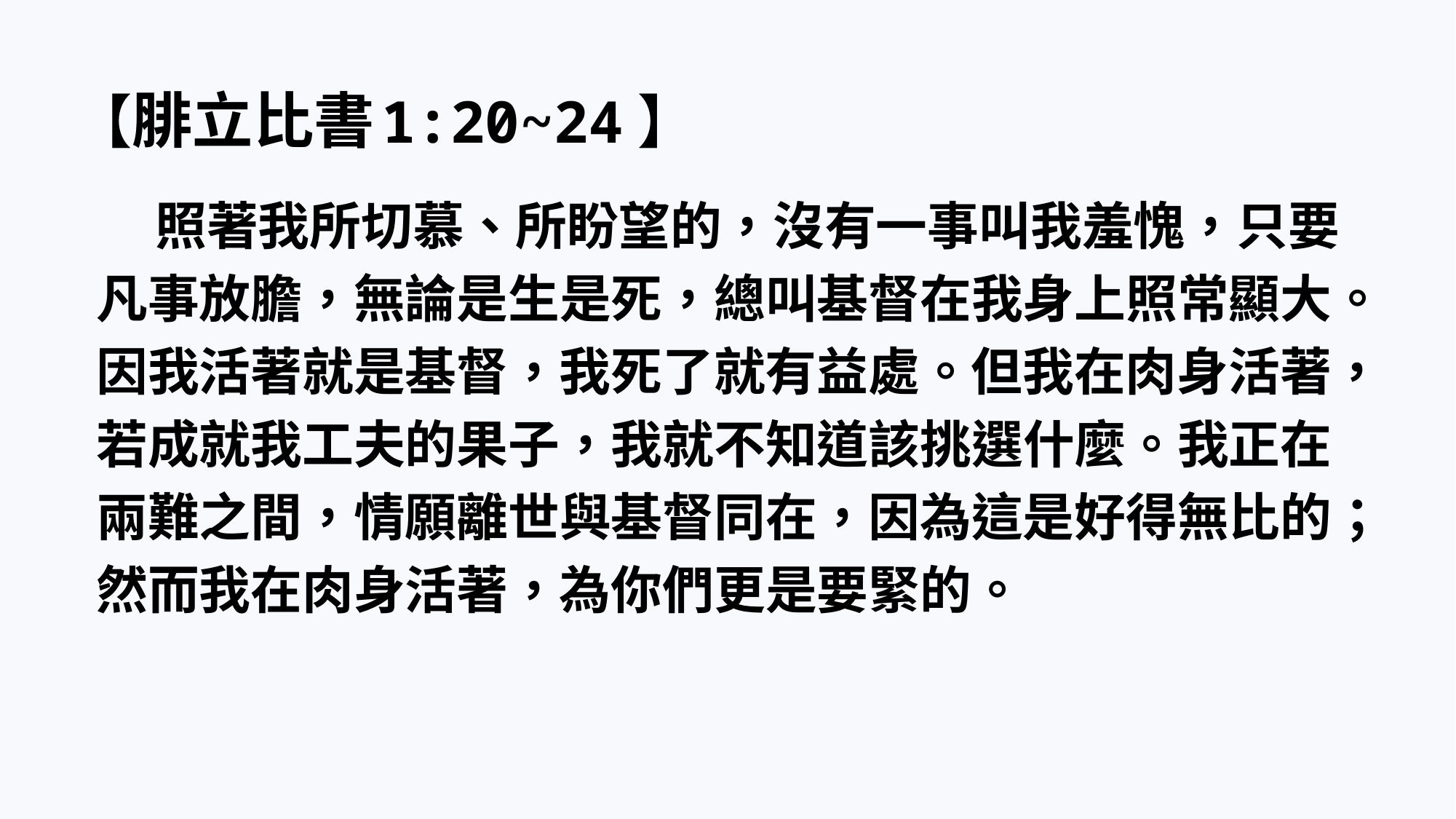

【腓立比書 1:20~24】
    照著我所切慕、所盼望的，沒有一事叫我羞愧，只要凡事放膽，無論是生是死，總叫基督在我身上照常顯大。因我活著就是基督，我死了就有益處。但我在肉身活著，若成就我工夫的果子，我就不知道該挑選什麼。我正在兩難之間，情願離世與基督同在，因為這是好得無比的；然而我在肉身活著，為你們更是要緊的。